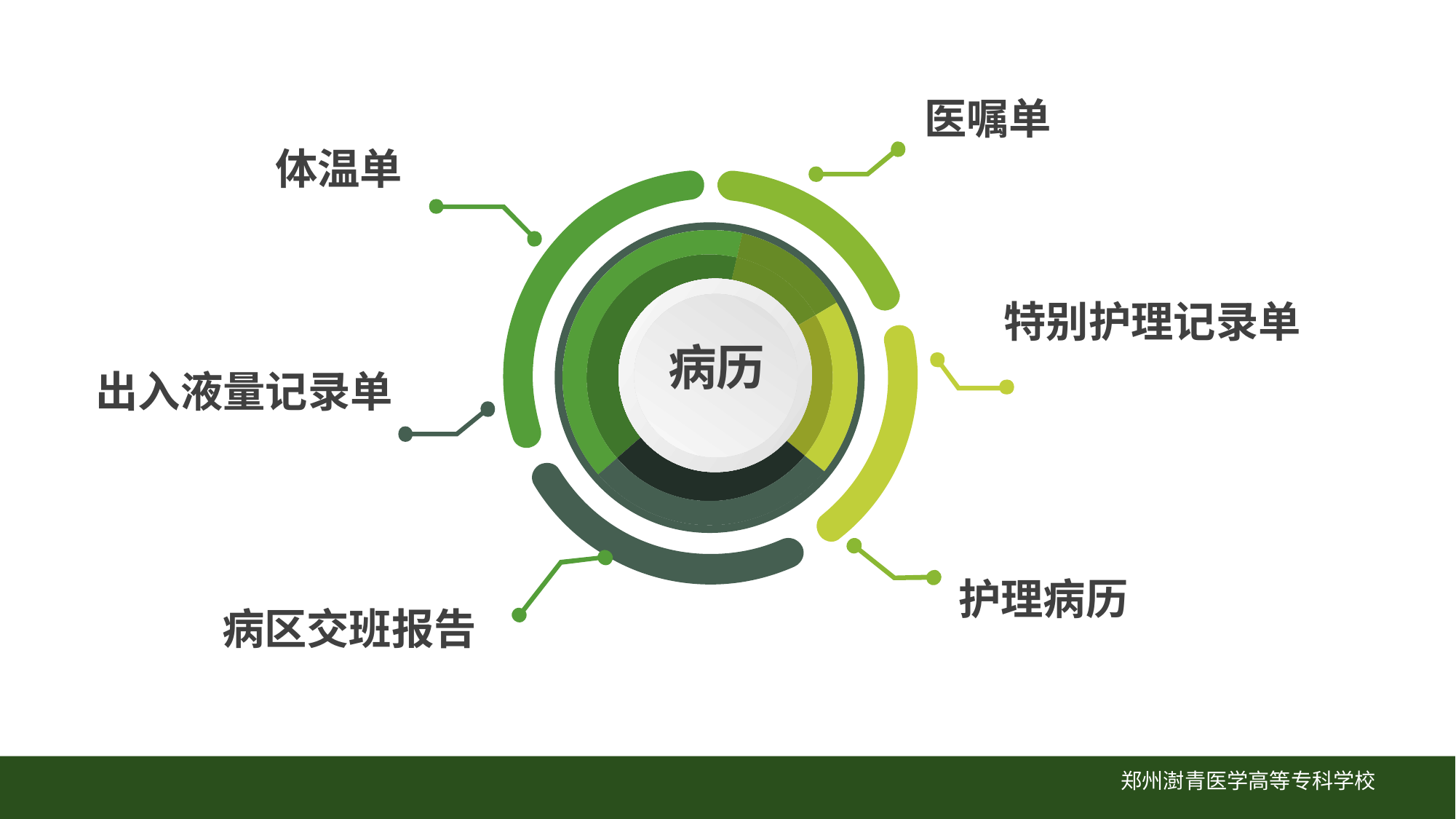

医嘱单
体温单

特别护理记录单

病历

出入液量记录单

护理病历
病区交班报告
郑州澍青医学高等专科学校